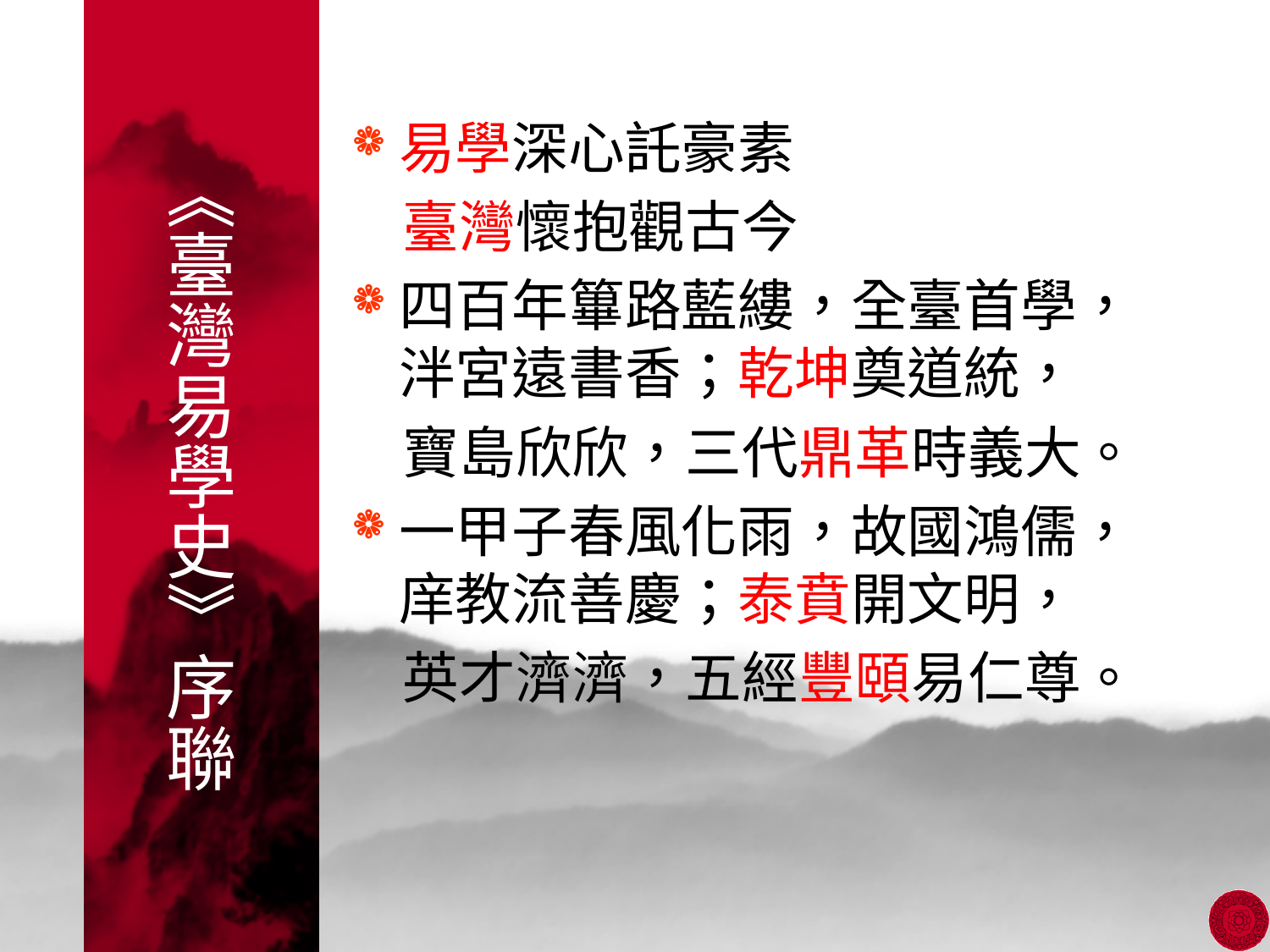

易學深心託豪素
   臺灣懷抱觀古今
四百年篳路藍縷，全臺首學，泮宮遠書香；乾坤奠道統，
   寶島欣欣，三代鼎革時義大。
一甲子春風化雨，故國鴻儒，庠教流善慶；泰賁開文明，
   英才濟濟，五經豐頤易仁尊。

# 《臺灣易學史》序聯